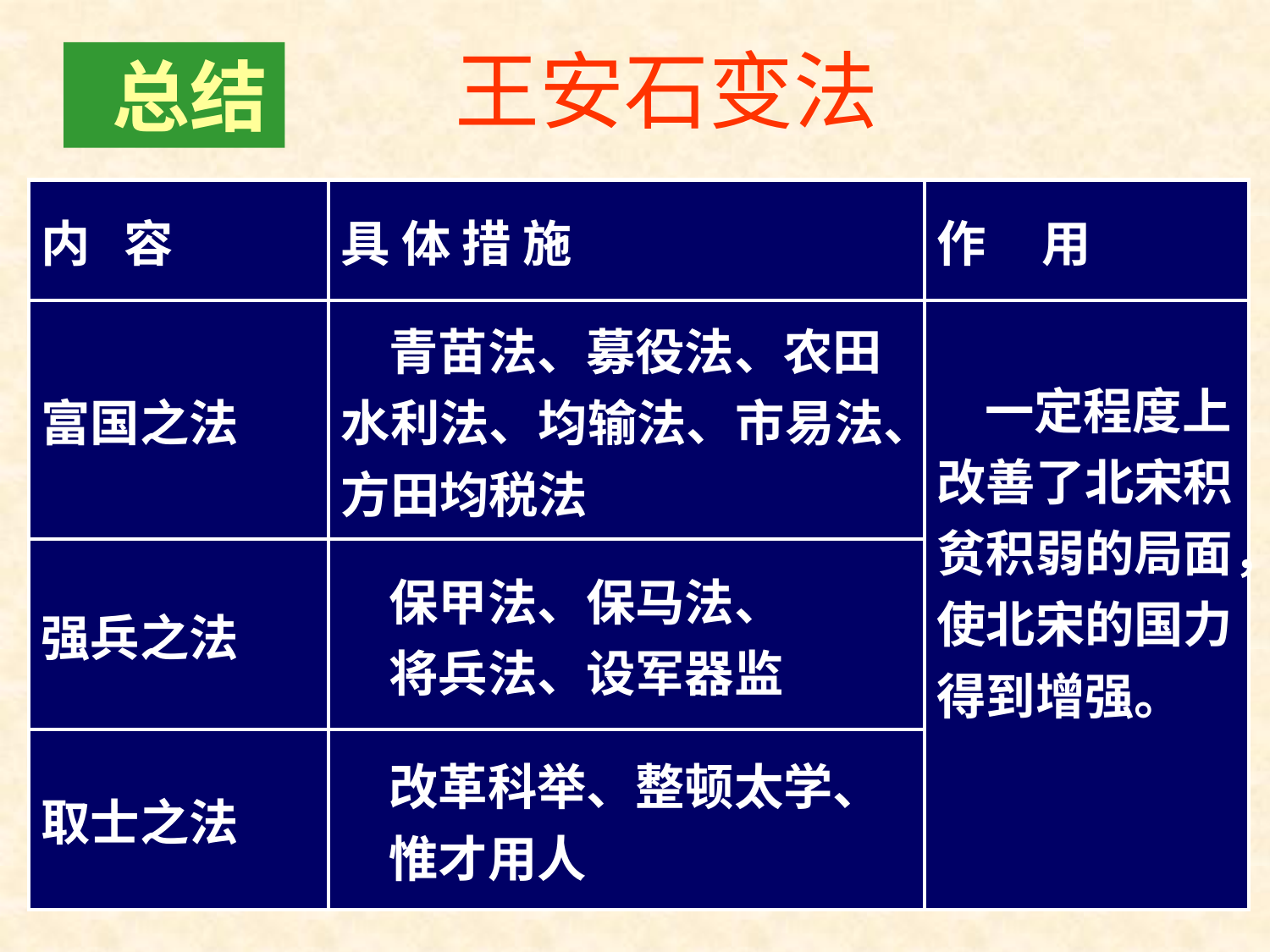

王安石变法
 总结
| 内 容 | 具 体 措 施 | 作 用 |
| --- | --- | --- |
| 富国之法 | 青苗法、募役法、农田水利法、均输法、市易法、方田均税法 | 一定程度上改善了北宋积贫积弱的局面，使北宋的国力得到增强。 |
| 强兵之法 | 保甲法、保马法、 将兵法、设军器监 |  |
| 取士之法 | 改革科举、整顿太学、 惟才用人 |  |